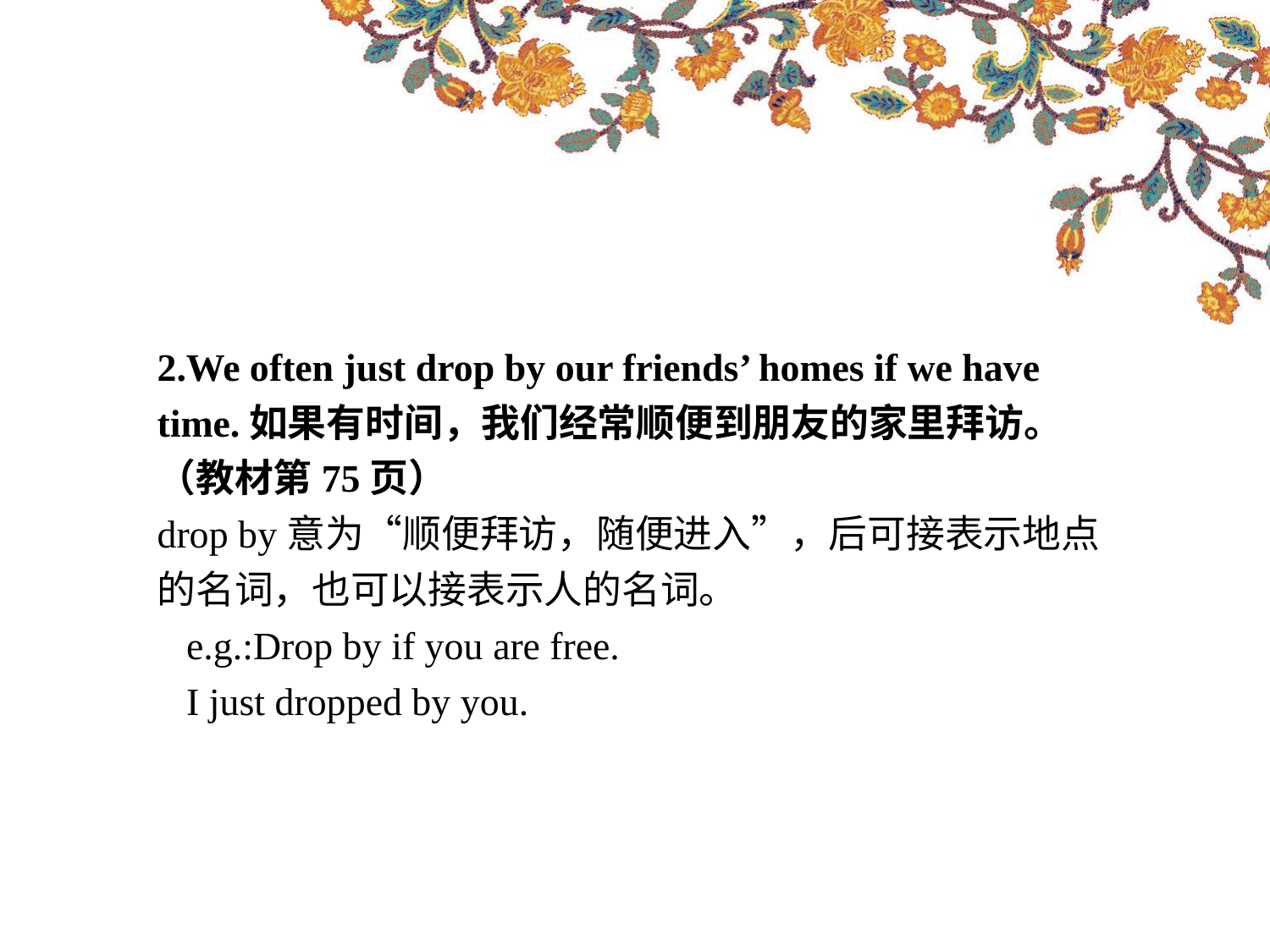

2.We often just drop by our friends’ homes if we have time.如果有时间，我们经常顺便到朋友的家里拜访。（教材第75页）
drop by意为“顺便拜访，随便进入”，后可接表示地点的名词，也可以接表示人的名词。
   e.g.:Drop by if you are free.
   I just dropped by you.